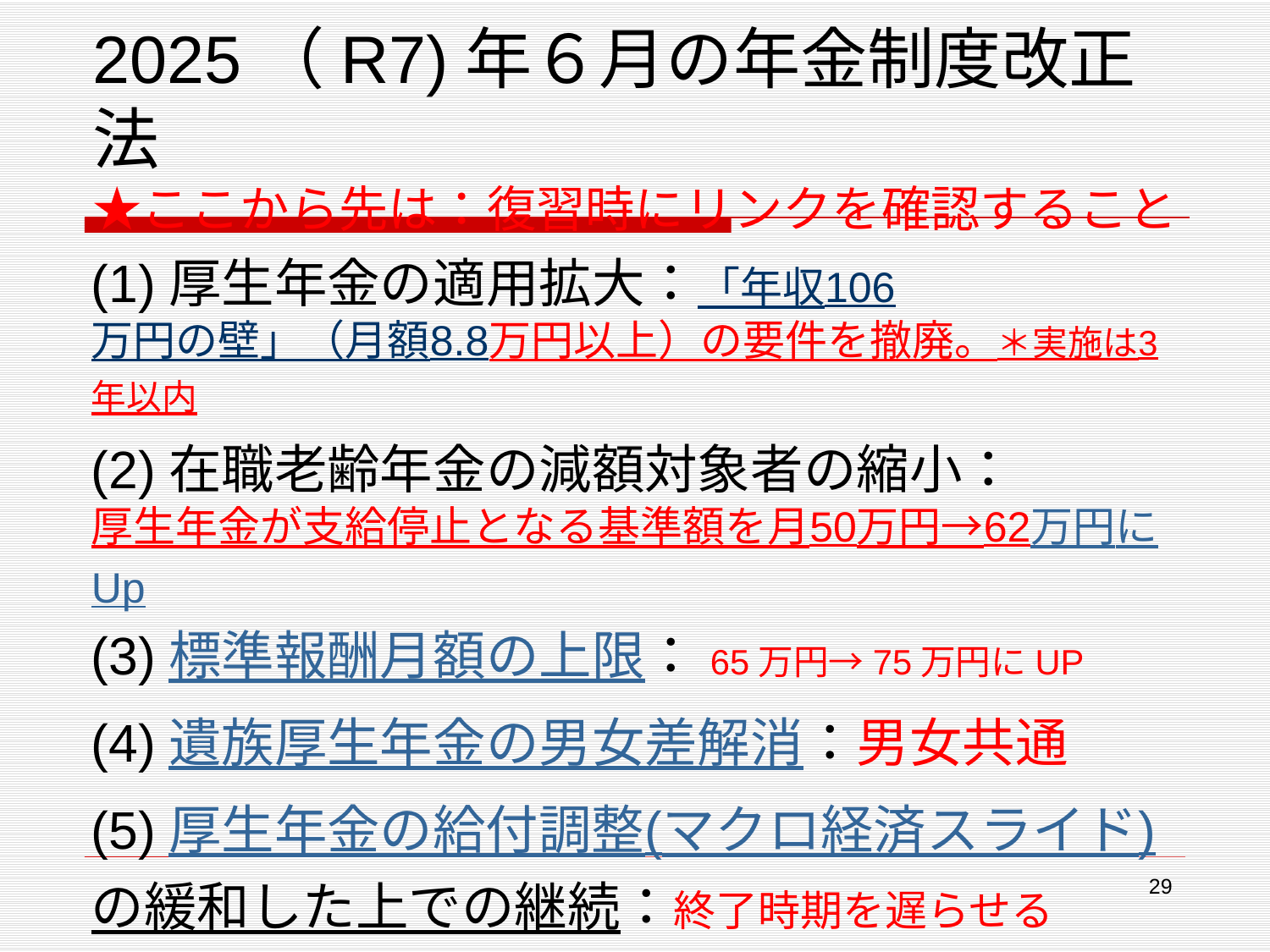

# 2025（R7)年６月の年金制度改正法 ★ここから先は：復習時にリンクを確認すること
(1)厚生年金の適用拡大：「年収106万円の壁」（月額8.8万円以上）の要件を撤廃。＊実施は3年以内
(2)在職老齢年金の減額対象者の縮小：厚生年金が支給停止となる基準額を月50万円→62万円にUp
(3)標準報酬月額の上限：65万円→75万円にUP
(4)遺族厚生年金の男女差解消：男女共通
(5)厚生年金の給付調整(マクロ経済スライド)の緩和した上での継続：終了時期を遅らせる
29